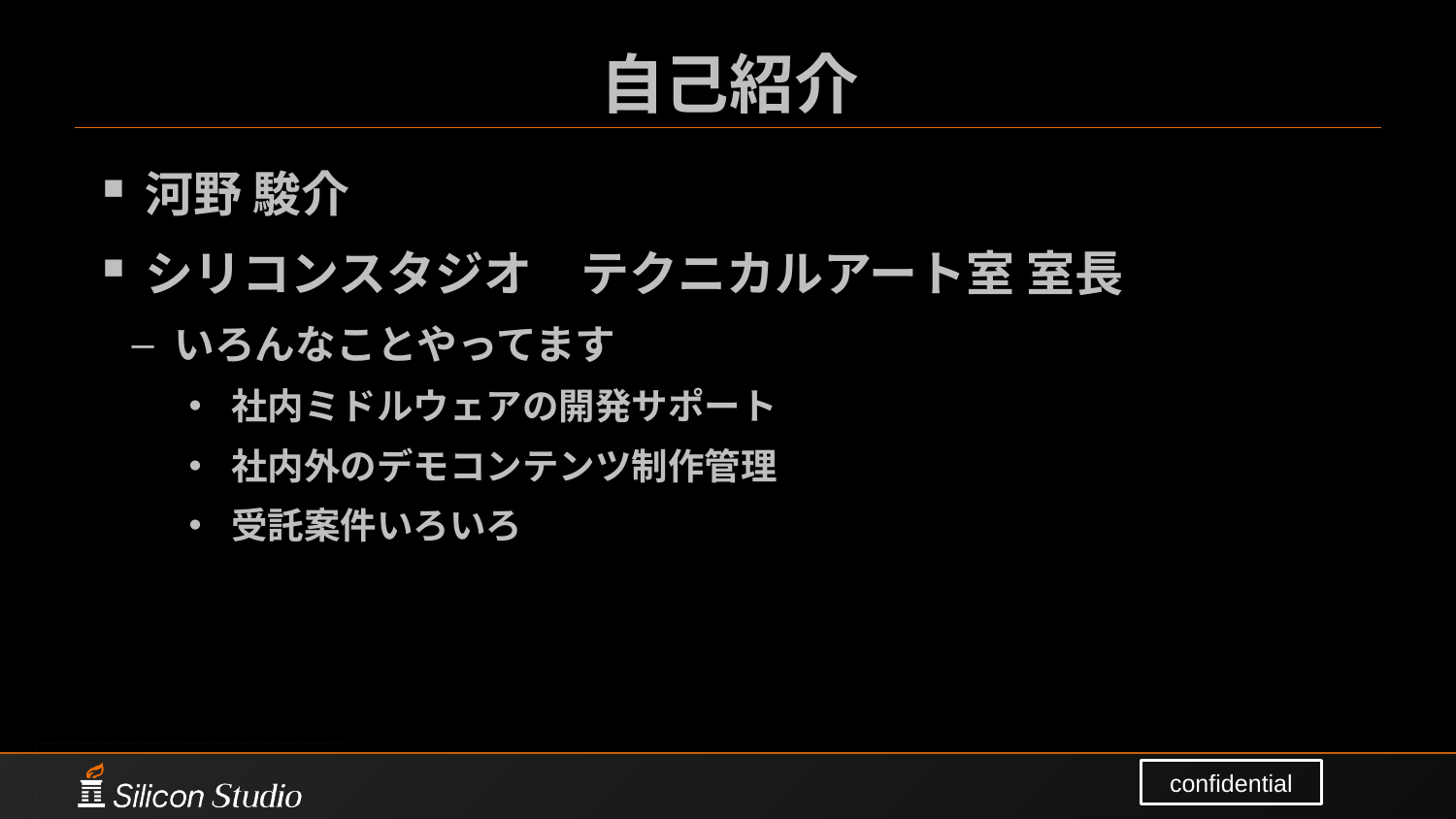

# 自己紹介
河野 駿介
シリコンスタジオ　テクニカルアート室 室長
いろんなことやってます
社内ミドルウェアの開発サポート
社内外のデモコンテンツ制作管理
受託案件いろいろ